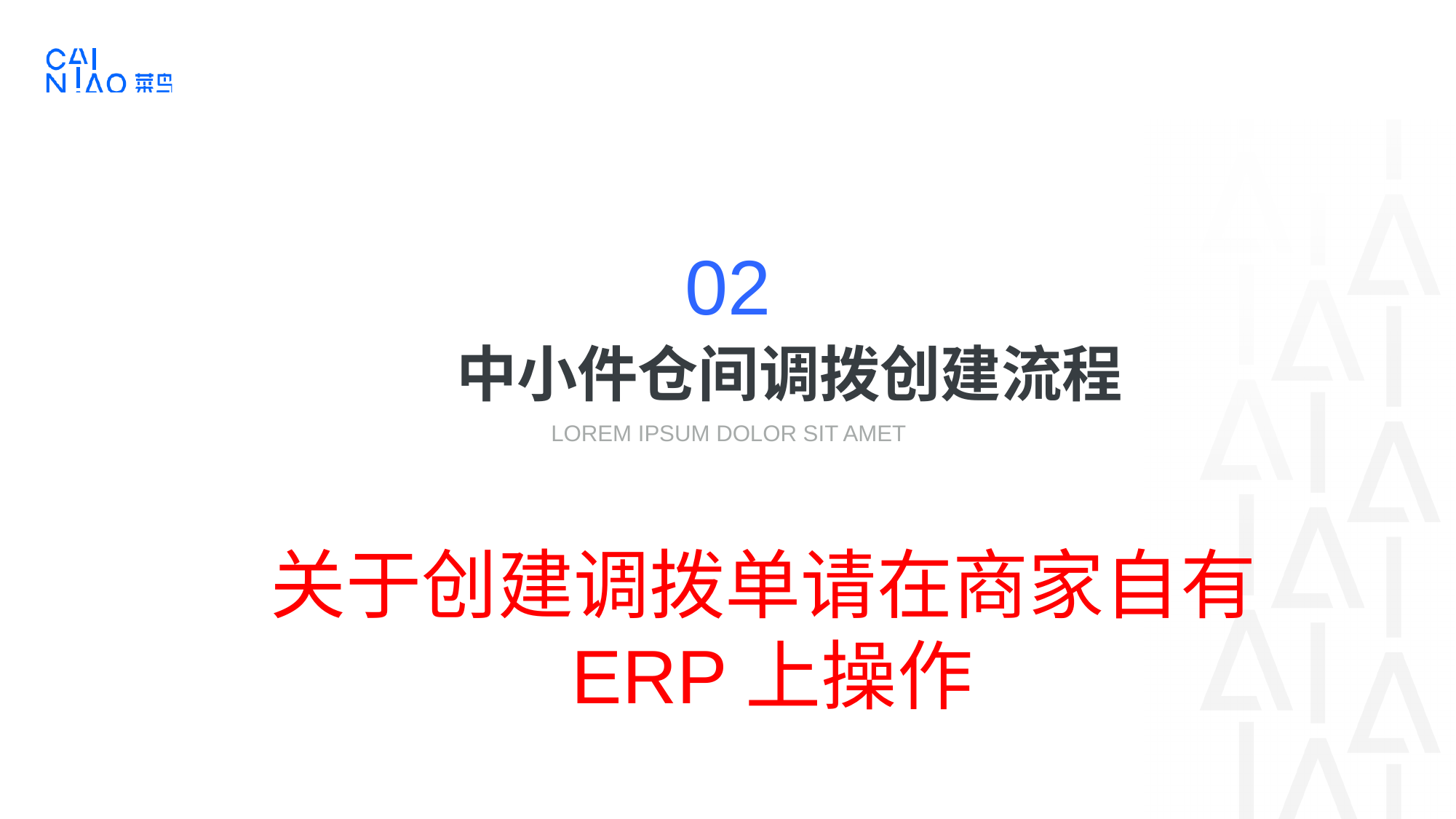

02
中小件仓间调拨创建流程
LOREM IPSUM DOLOR SIT AMET
关于创建调拨单请在商家自有ERP上操作